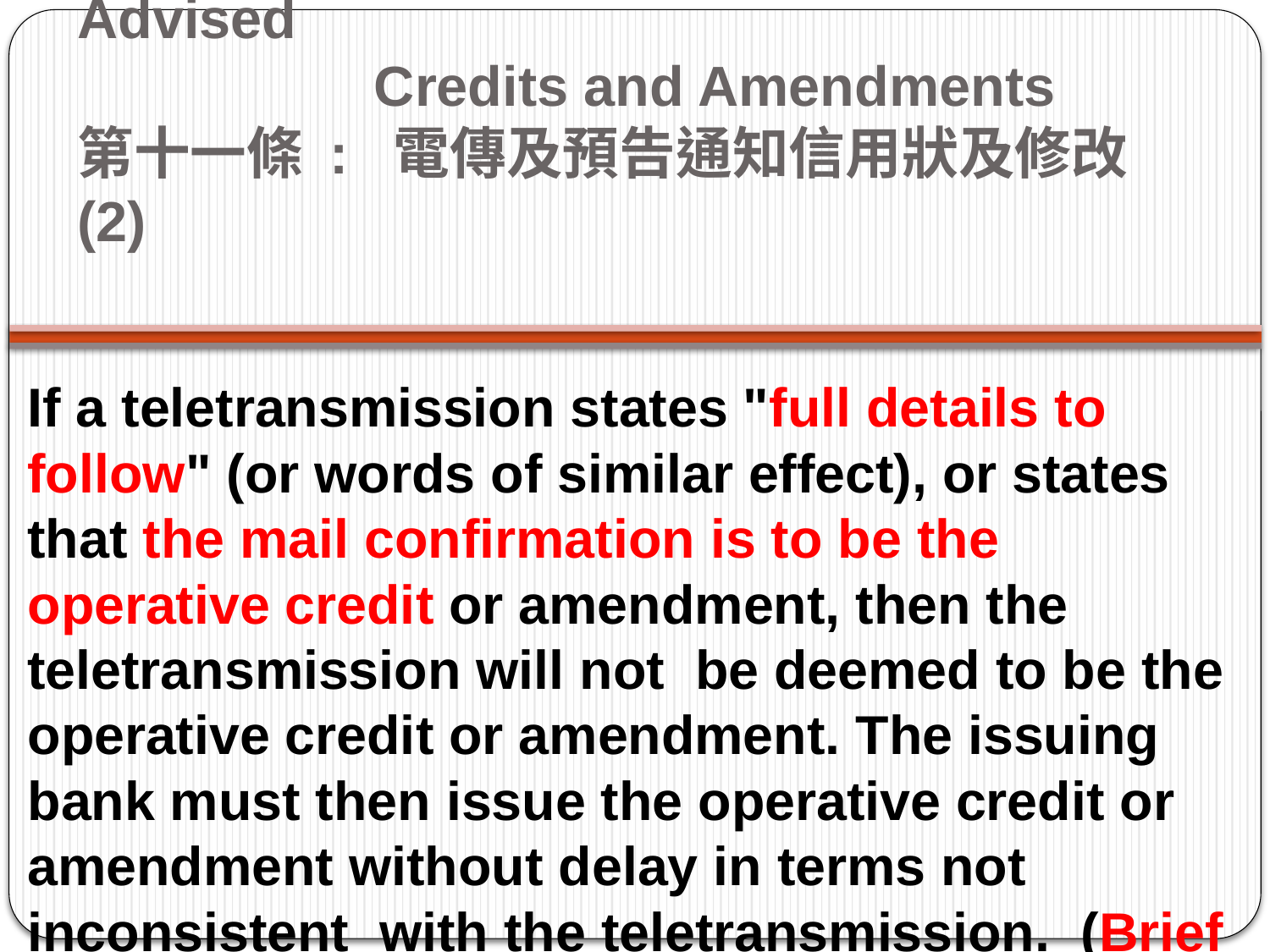

# Article 11:  Teletransmitted and Pre-Advised Credits and Amendments   第十一條 :  電傳及預告通知信用狀及修改   (2)
If a teletransmission states "full details to follow" (or words of similar effect), or states that the mail confirmation is to be the operative credit or amendment, then the teletransmission will not  be deemed to be the operative credit or amendment. The issuing bank must then issue the operative credit or amendment without delay in terms not inconsistent  with the teletransmission.  (Brief cable)